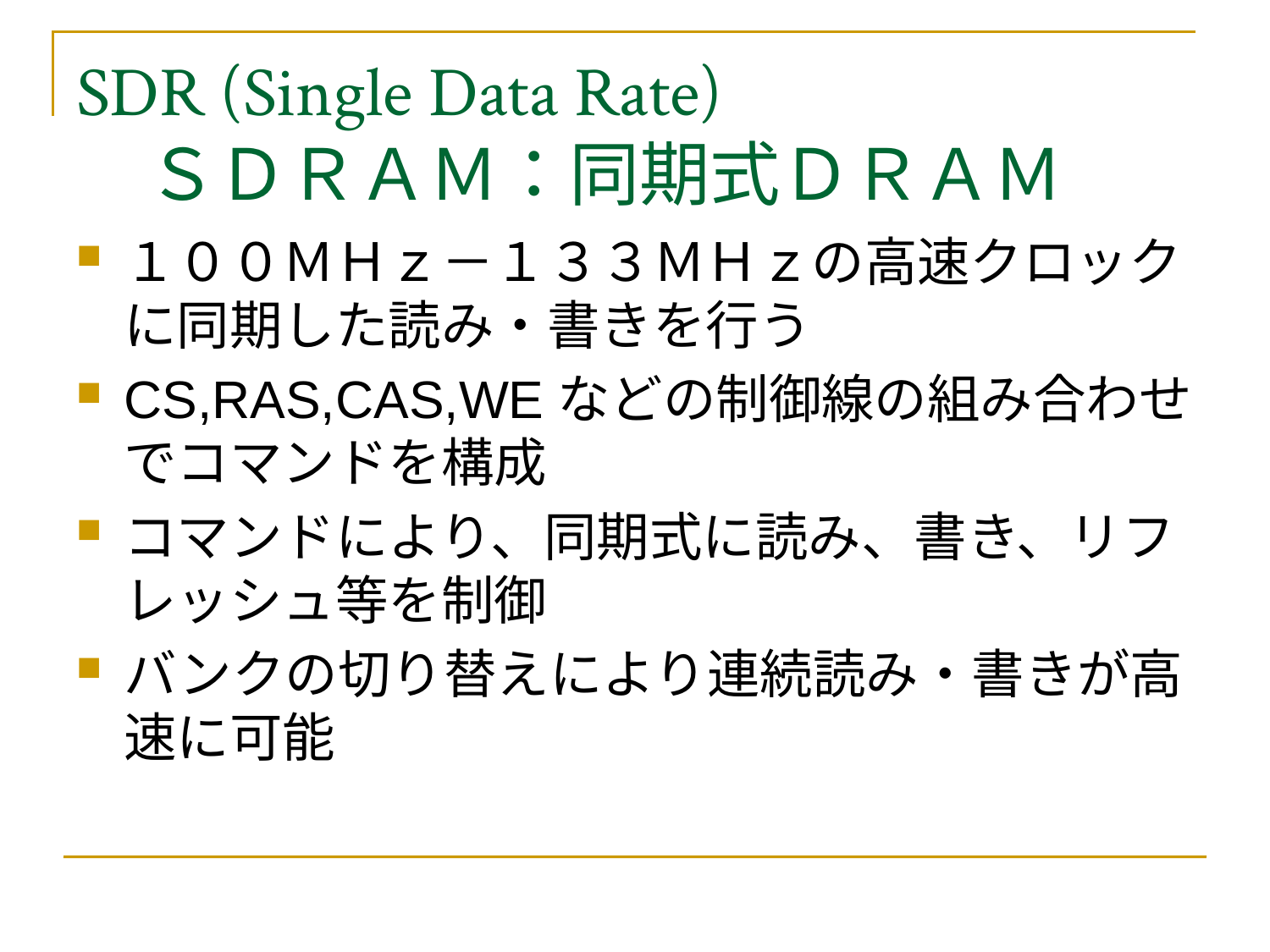

# SDR (Single Data Rate) 　ＳＤＲＡＭ：同期式ＤＲＡＭ
１００ＭＨｚ－１３３ＭＨｚの高速クロックに同期した読み・書きを行う
CS,RAS,CAS,WEなどの制御線の組み合わせでコマンドを構成
コマンドにより、同期式に読み、書き、リフレッシュ等を制御
バンクの切り替えにより連続読み・書きが高速に可能